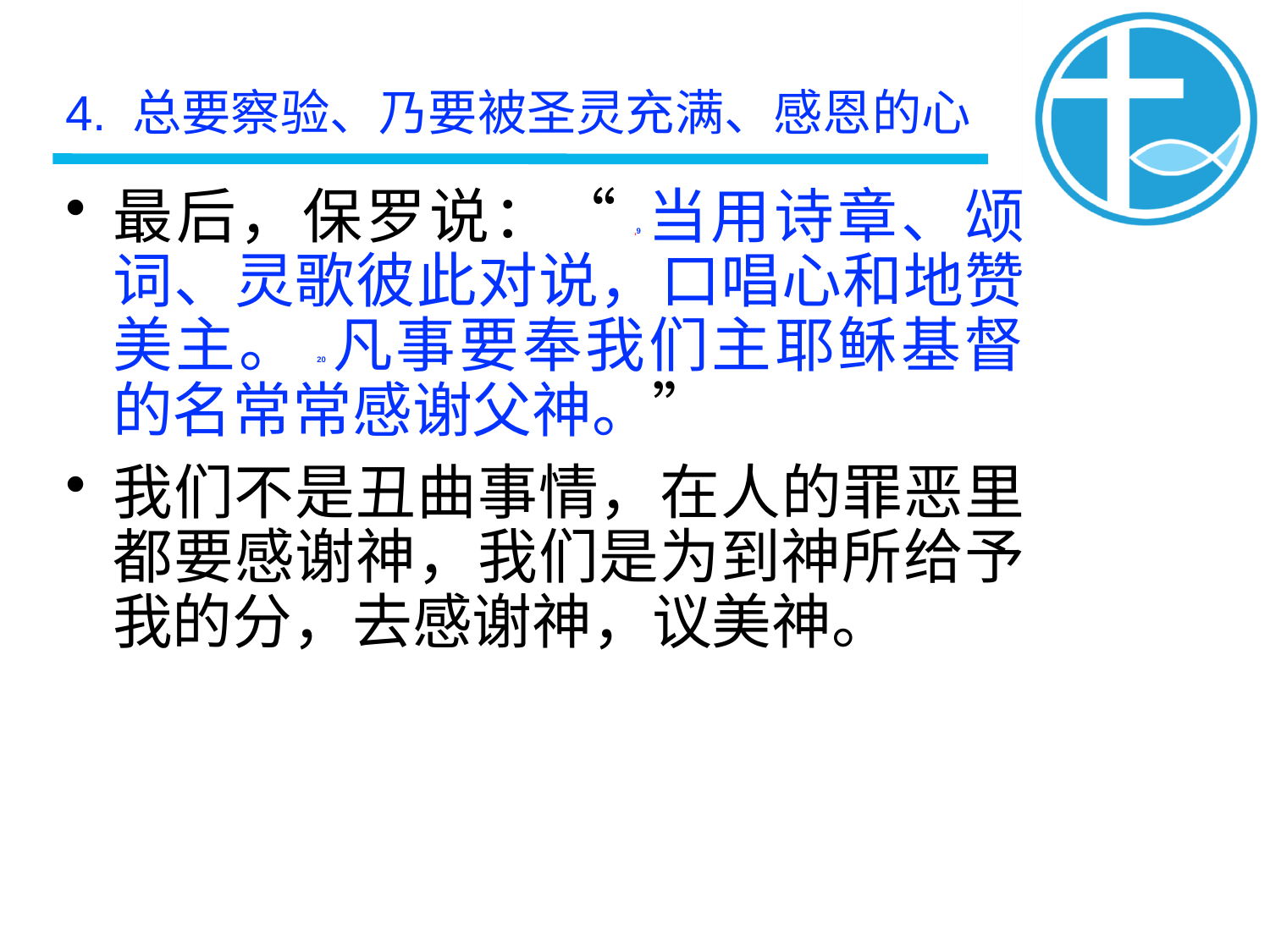

4. 总要察验、乃要被圣灵充满、感恩的心
最后，保罗说：“19当用诗章、颂词、灵歌彼此对说，口唱心和地赞美主。20凡事要奉我们主耶稣基督的名常常感谢父神。”
我们不是丑曲事情，在人的罪恶里都要感谢神，我们是为到神所给予我的分，去感谢神，议美神。